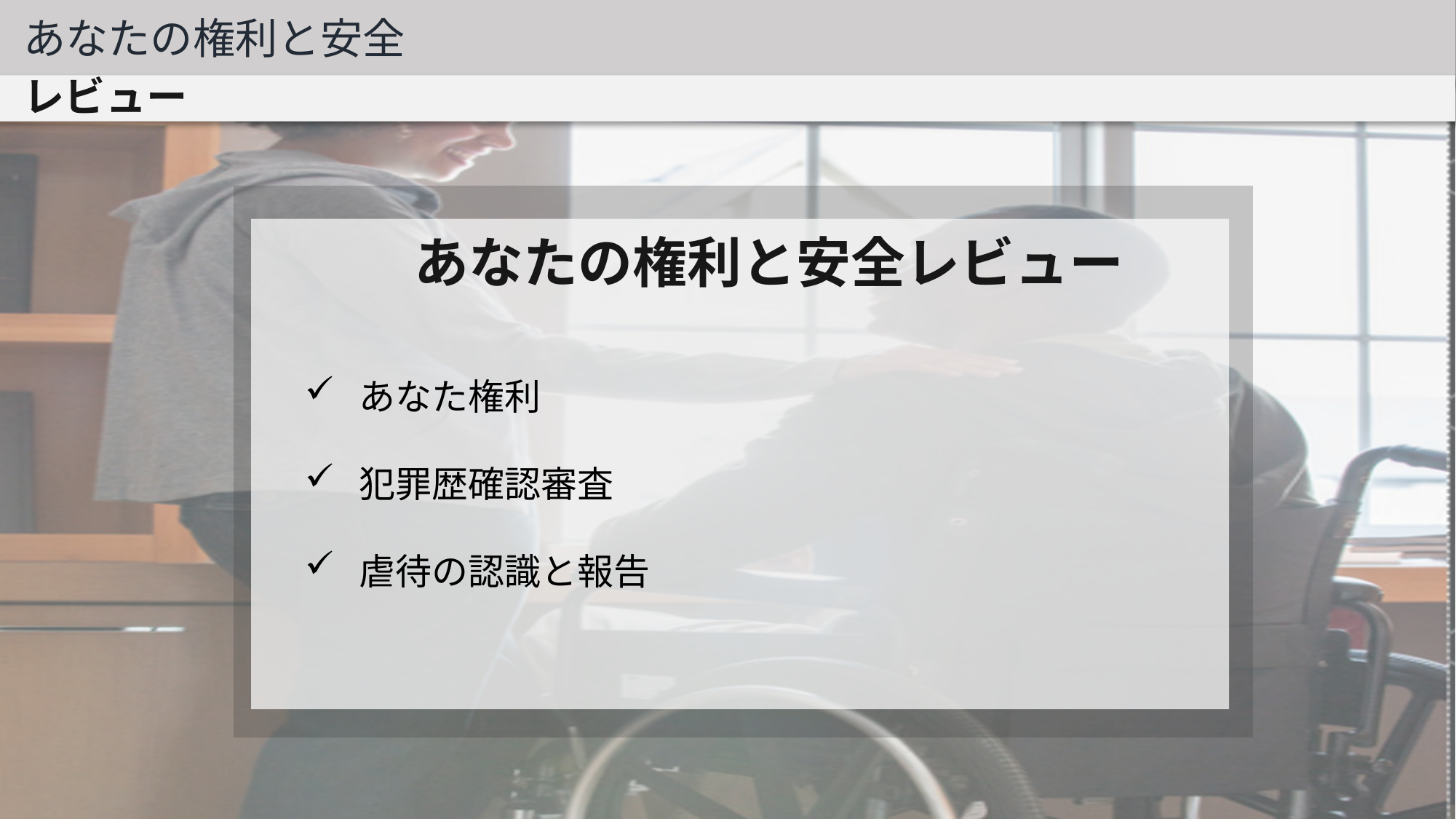

あなたの権利と安全
レビュー

あなたの権利と安全レビュー

あなた権利

犯罪歴確認審査

虐待の認識と報告